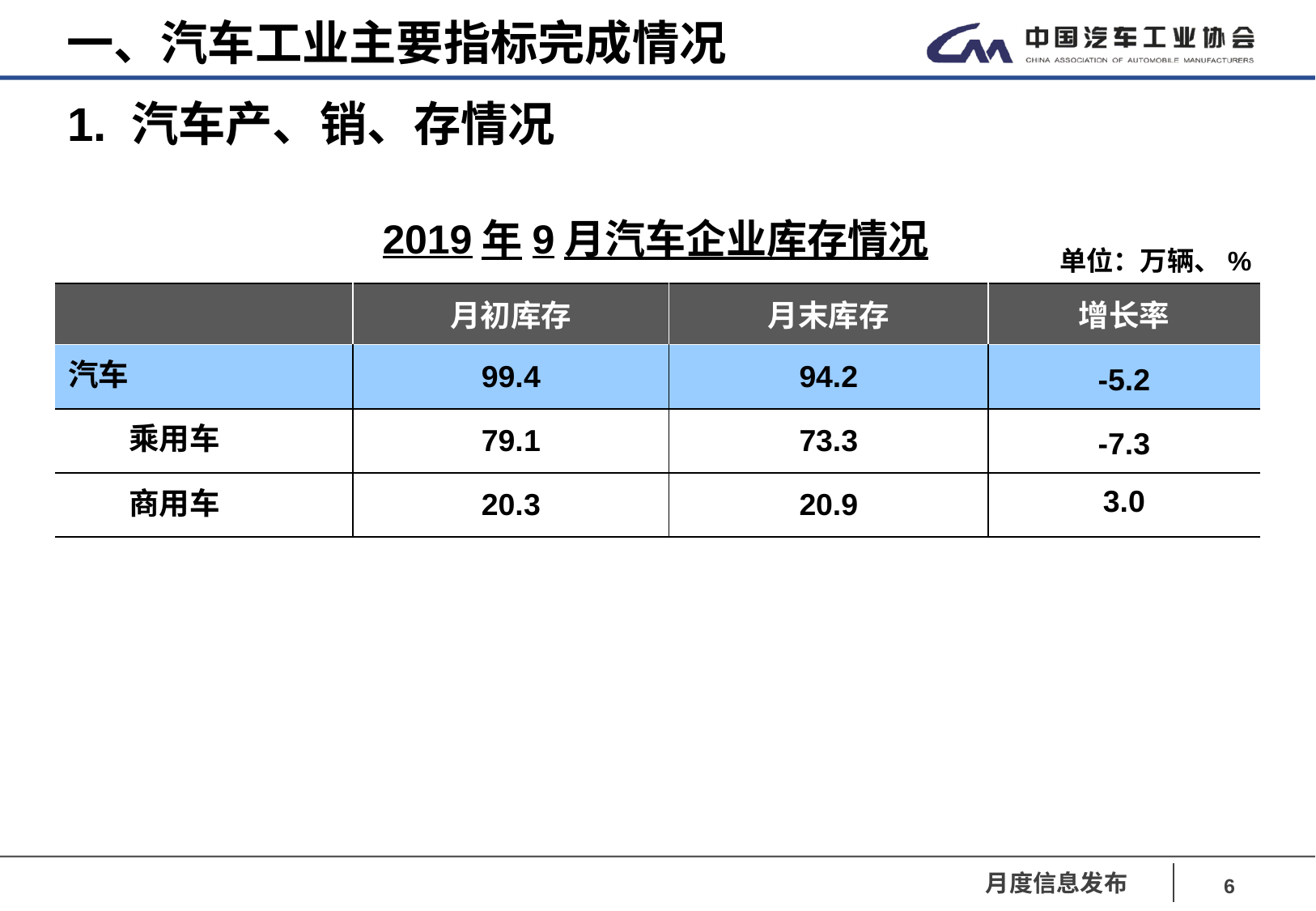

一、汽车工业主要指标完成情况
1. 汽车产、销、存情况
2019年9月汽车企业库存情况
 单位：万辆、%
|  | 月初库存 | 月末库存 | 增长率 |
| --- | --- | --- | --- |
| 汽车 | 99.4 | 94.2 | -5.2 |
| 乘用车 | 79.1 | 73.3 | -7.3 |
| 商用车 | 20.3 | 20.9 | 3.0 |